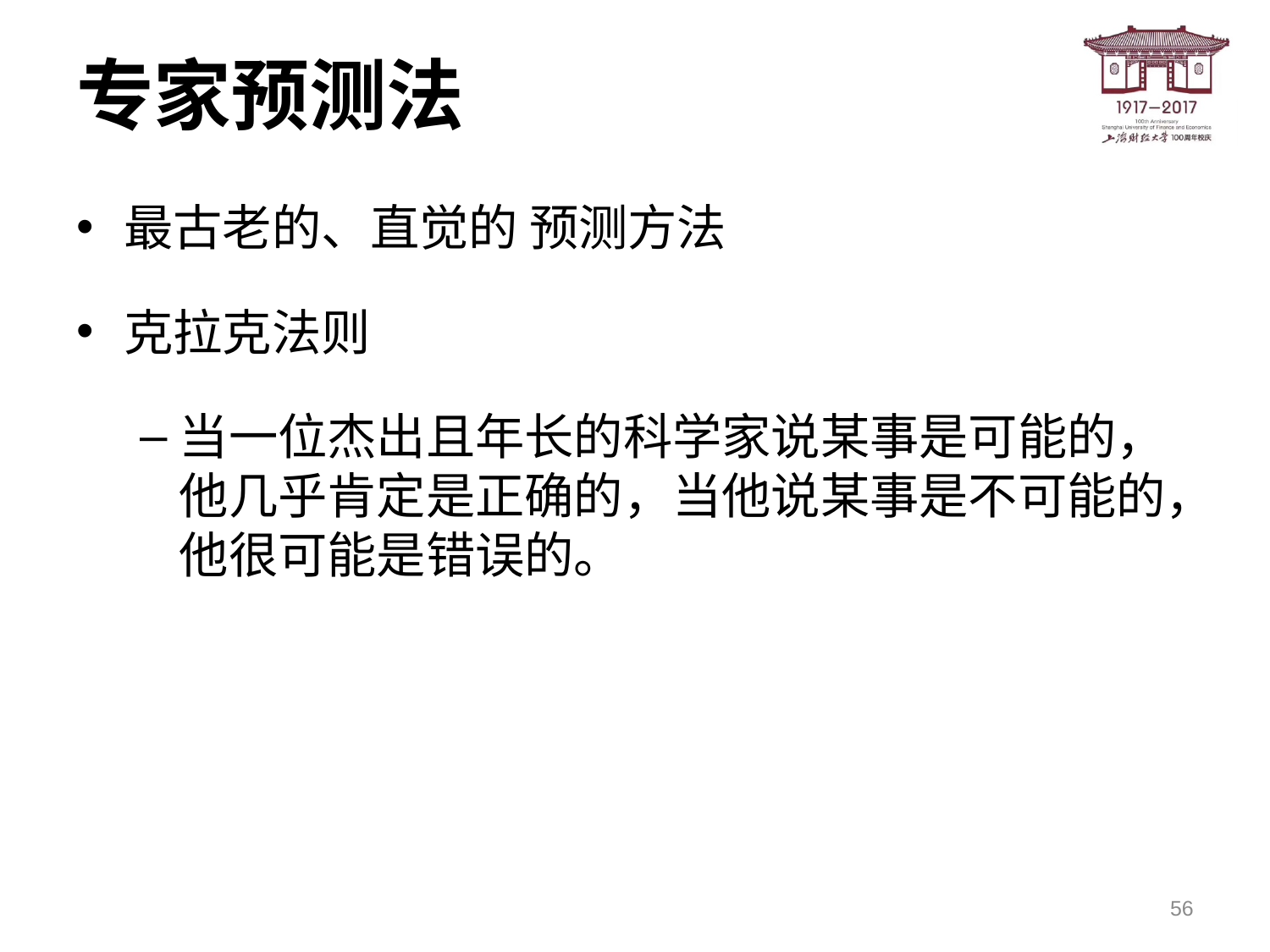

# 专家预测法
最古老的、直觉的 预测方法
克拉克法则
当一位杰出且年长的科学家说某事是可能的，他几乎肯定是正确的，当他说某事是不可能的，他很可能是错误的。

56